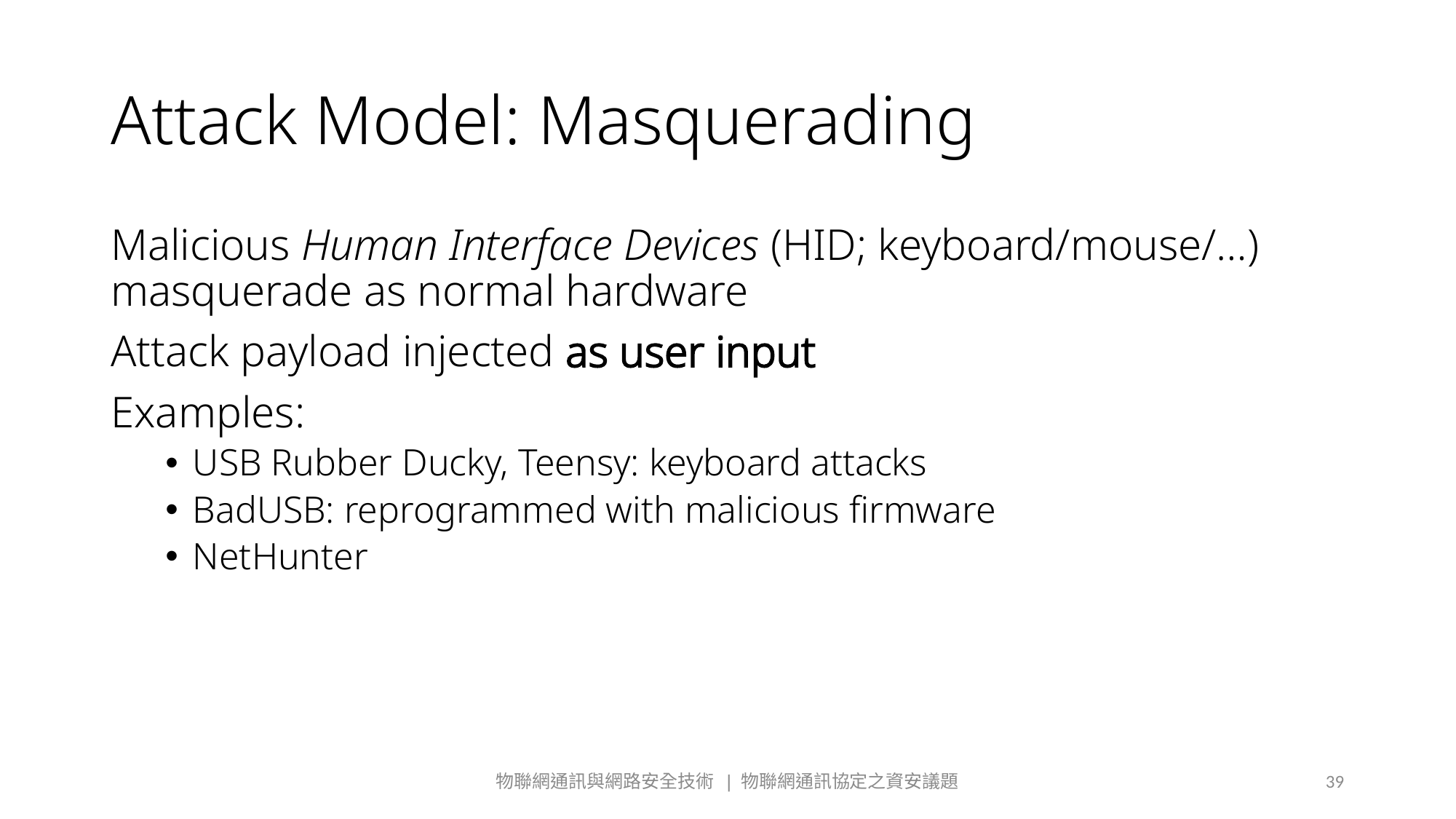

# Attack Model: Masquerading
Malicious Human Interface Devices (HID; keyboard/mouse/…) masquerade as normal hardware
Attack payload injected as user input
Examples:
USB Rubber Ducky, Teensy: keyboard attacks
BadUSB: reprogrammed with malicious firmware
NetHunter

物聯網通訊與網路安全技術  | 物聯網通訊協定之資安議題
39